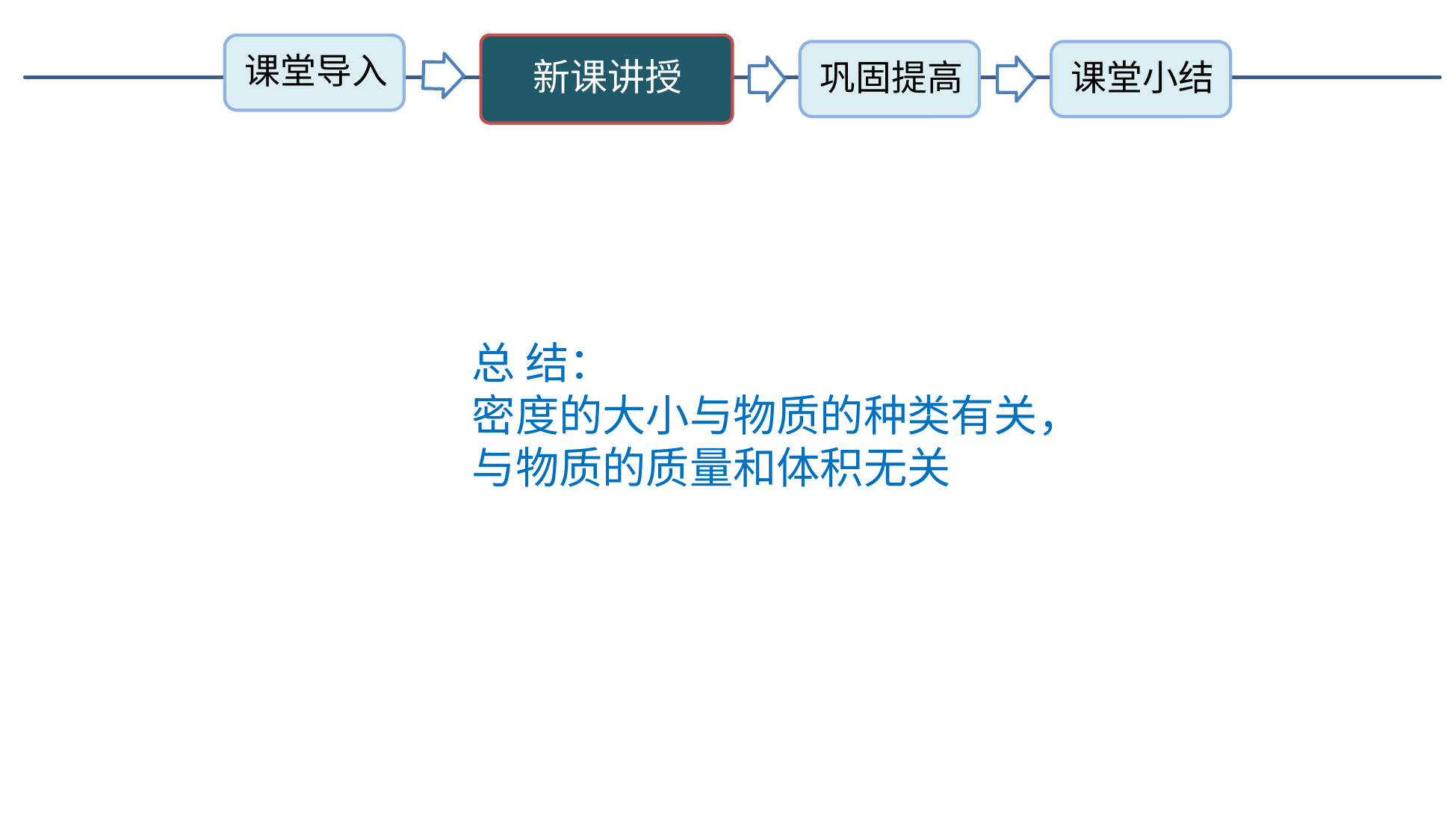

课堂导入

新课讲授

巩固提高

课堂小结
总 结：
密度的大小与物质的种类有关，与物质的质量和体积无关